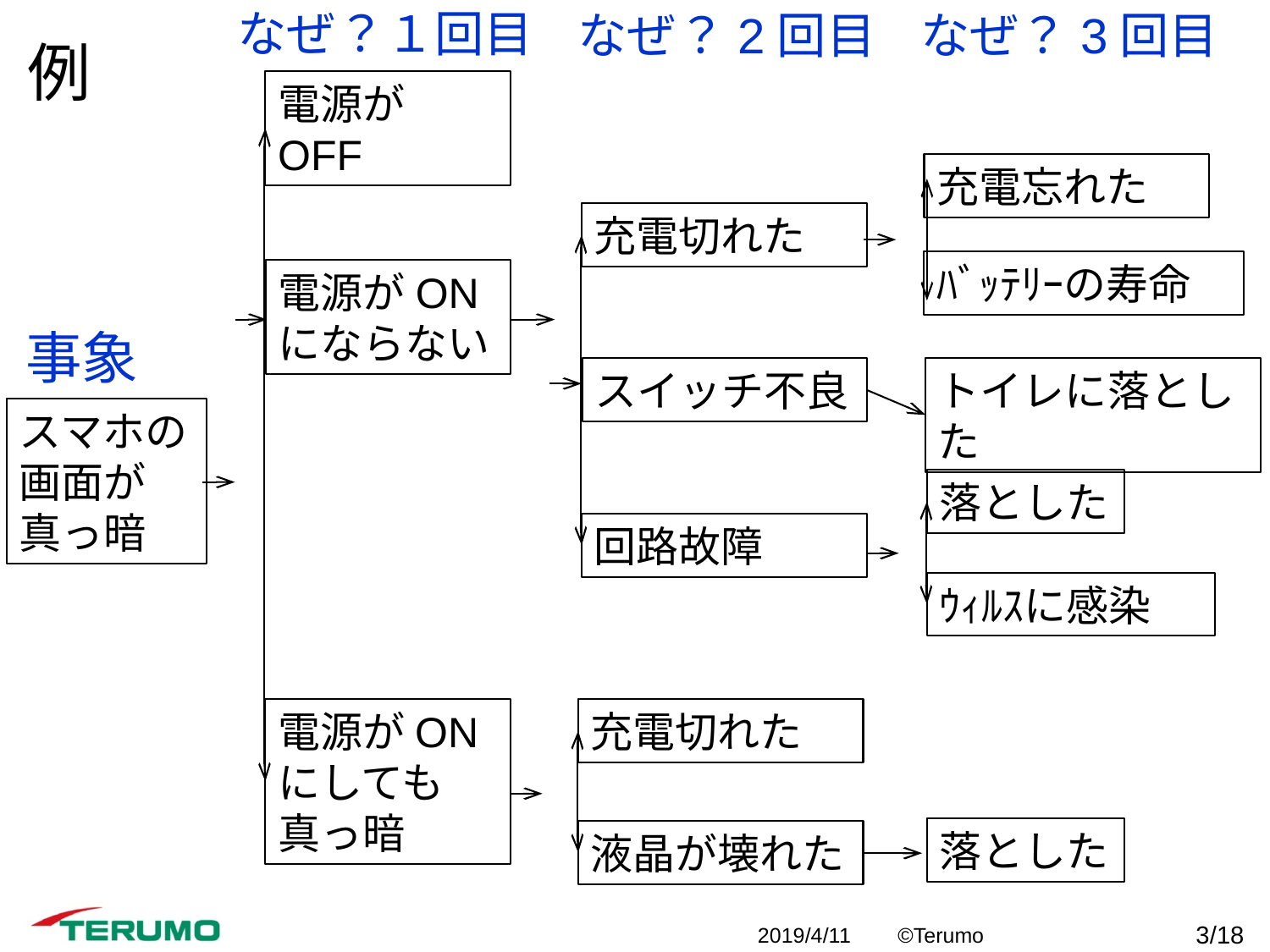

なぜ？１回目
なぜ？2回目
なぜ？3回目
例
電源がOFF
充電忘れた
充電切れた
ﾊﾞｯﾃﾘｰの寿命
電源がONにならない
事象
スイッチ不良
トイレに落とした
スマホの
画面が
真っ暗
落とした
回路故障
ｳｨﾙｽに感染
電源がONにしても真っ暗
充電切れた
落とした
液晶が壊れた
2019/4/11
©Terumo Corporation